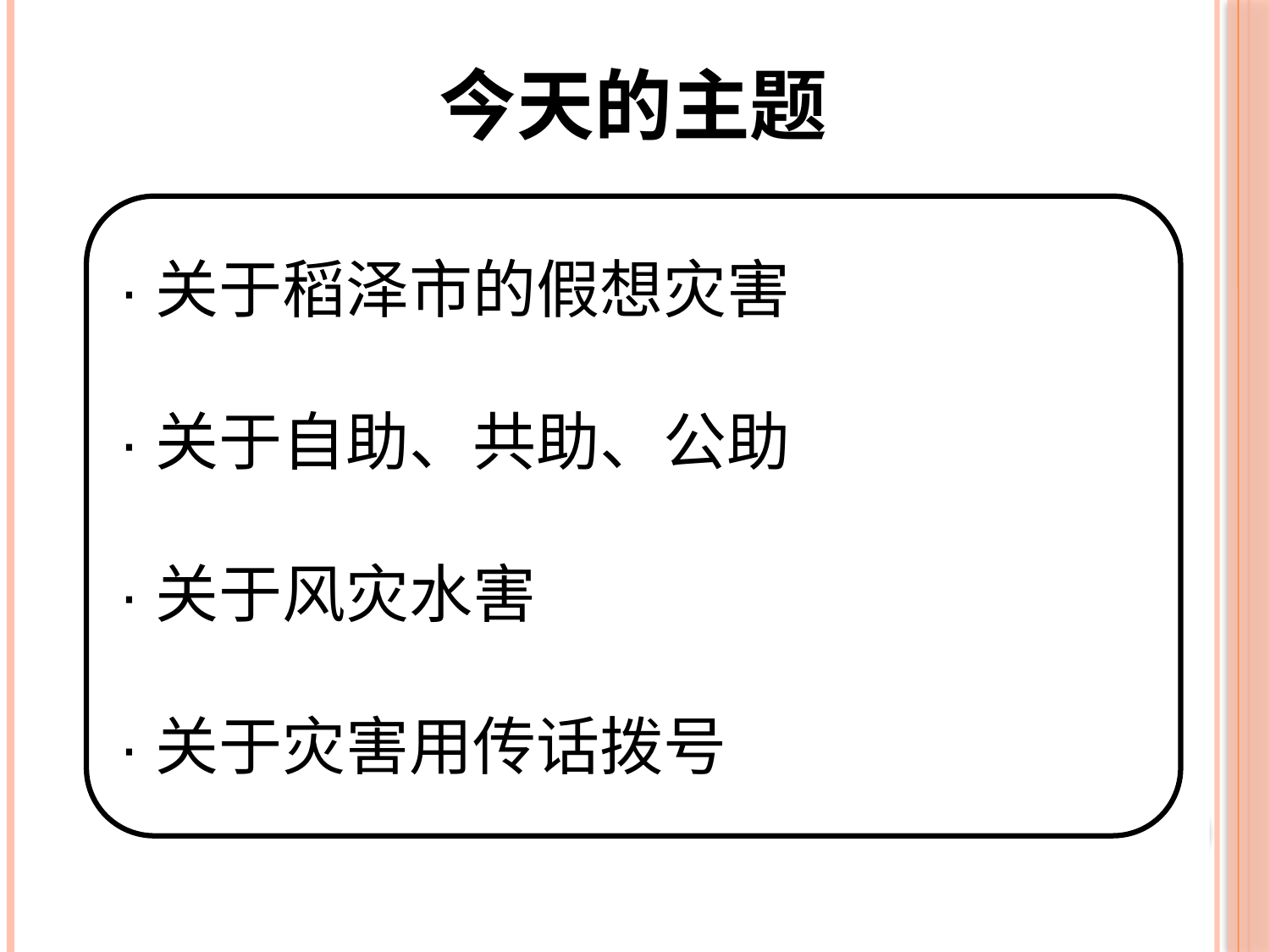

# 今天的主题
·关于稻泽市的假想灾害

·关于自助、共助、公助

·关于风灾水害

·关于灾害用传话拨号